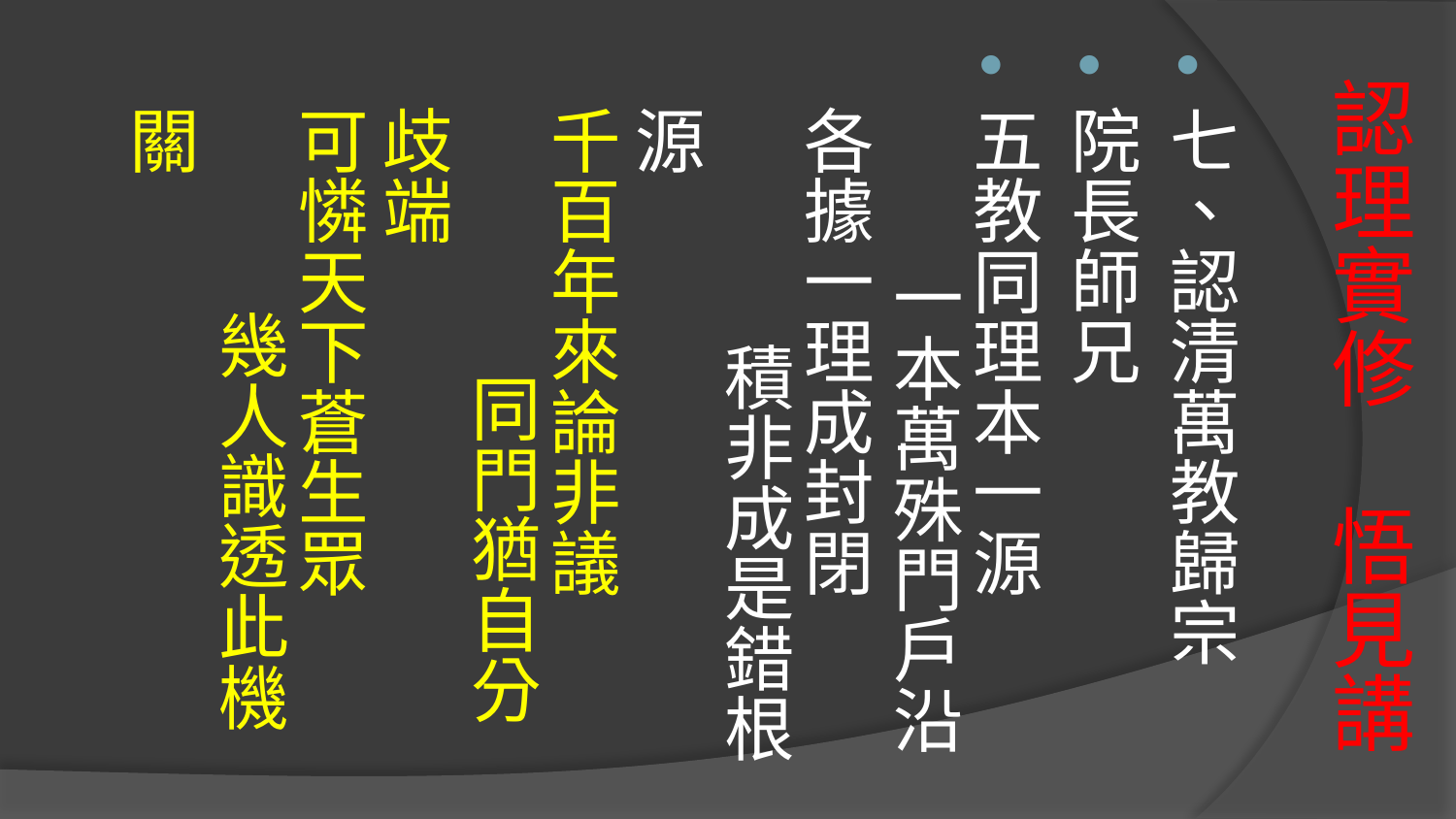

七、認清萬教歸宗
院長師兄
五教同理本一源                      一本萬殊門戶沿
各據一理成封閉                           積非成是錯根源
千百年來論非議                             同門猶自分歧端
可憐天下蒼生眾                         幾人識透此機關
# 認理實修     悟見講